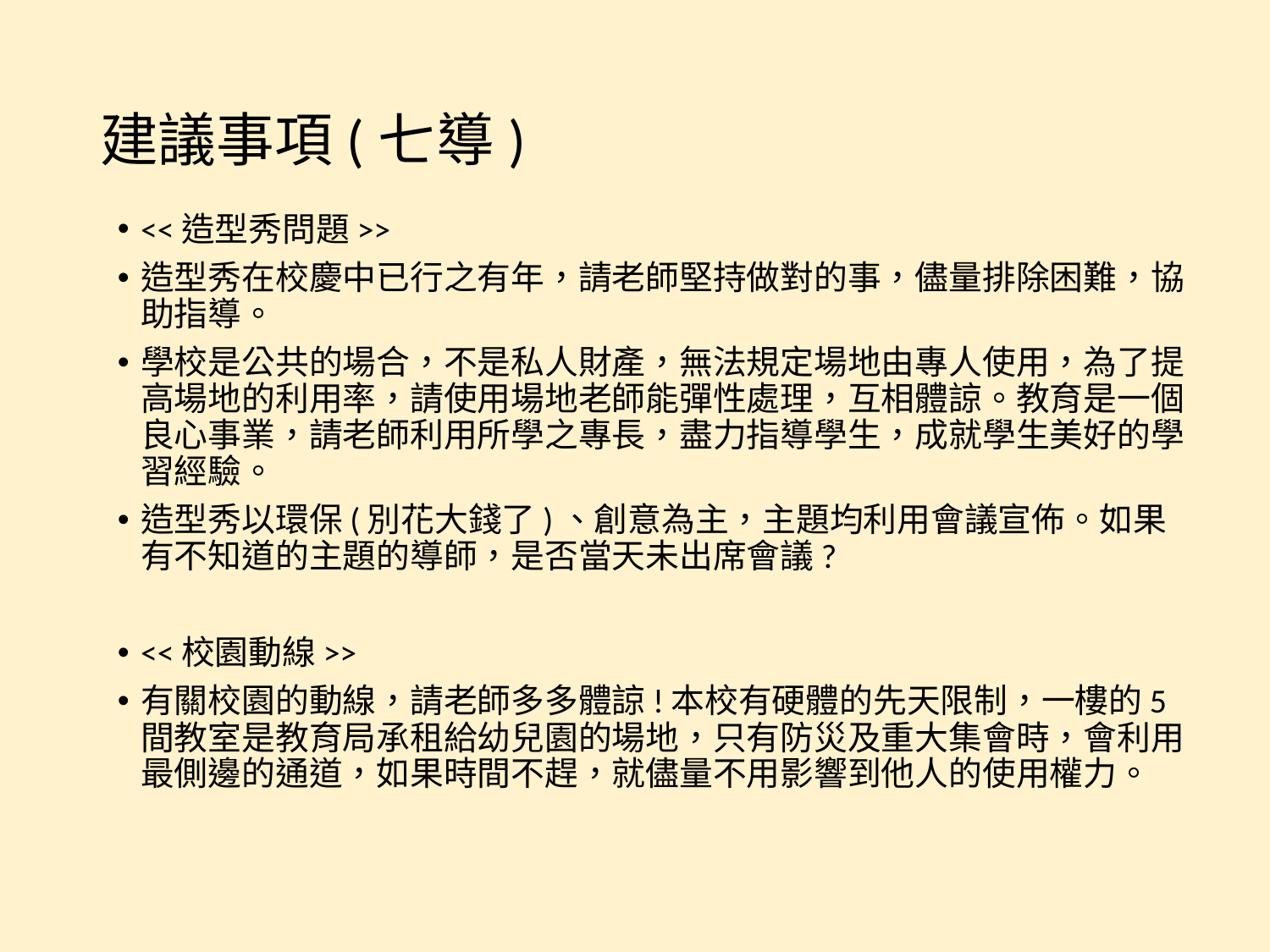

# 建議事項(七導)
<<造型秀問題>>
造型秀在校慶中已行之有年，請老師堅持做對的事，儘量排除困難，協助指導。
學校是公共的場合，不是私人財產，無法規定場地由專人使用，為了提高場地的利用率，請使用場地老師能彈性處理，互相體諒。教育是一個良心事業，請老師利用所學之專長，盡力指導學生，成就學生美好的學習經驗。
造型秀以環保(別花大錢了)、創意為主，主題均利用會議宣佈。如果有不知道的主題的導師，是否當天未出席會議?

<<校園動線>>
有關校園的動線，請老師多多體諒!本校有硬體的先天限制，一樓的5間教室是教育局承租給幼兒園的場地，只有防災及重大集會時，會利用最側邊的通道，如果時間不趕，就儘量不用影響到他人的使用權力。